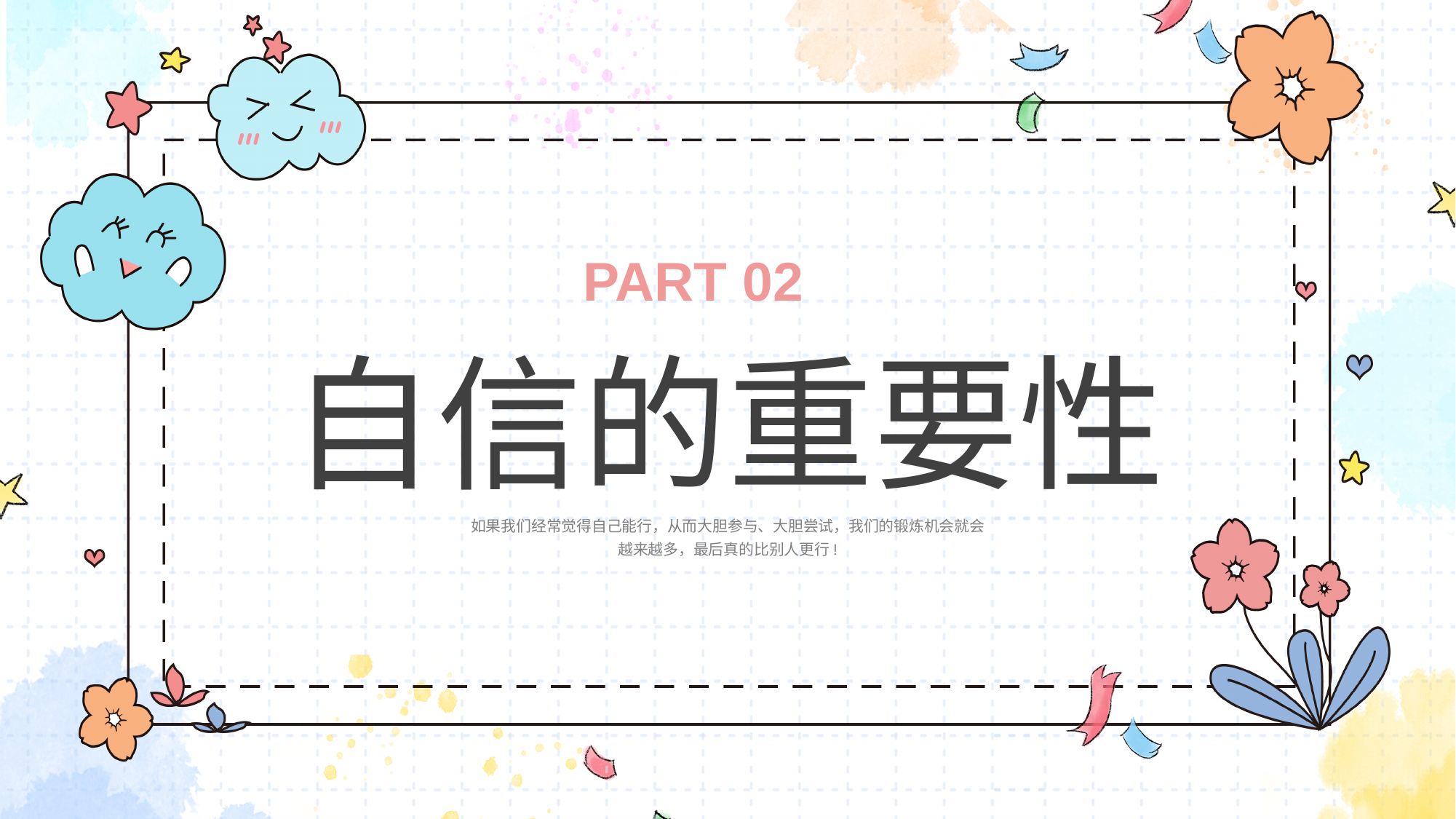

PART 02
自信的重要性
如果我们经常觉得自己能行，从而大胆参与、大胆尝试，我们的锻炼机会就会越来越多，最后真的比别人更行!